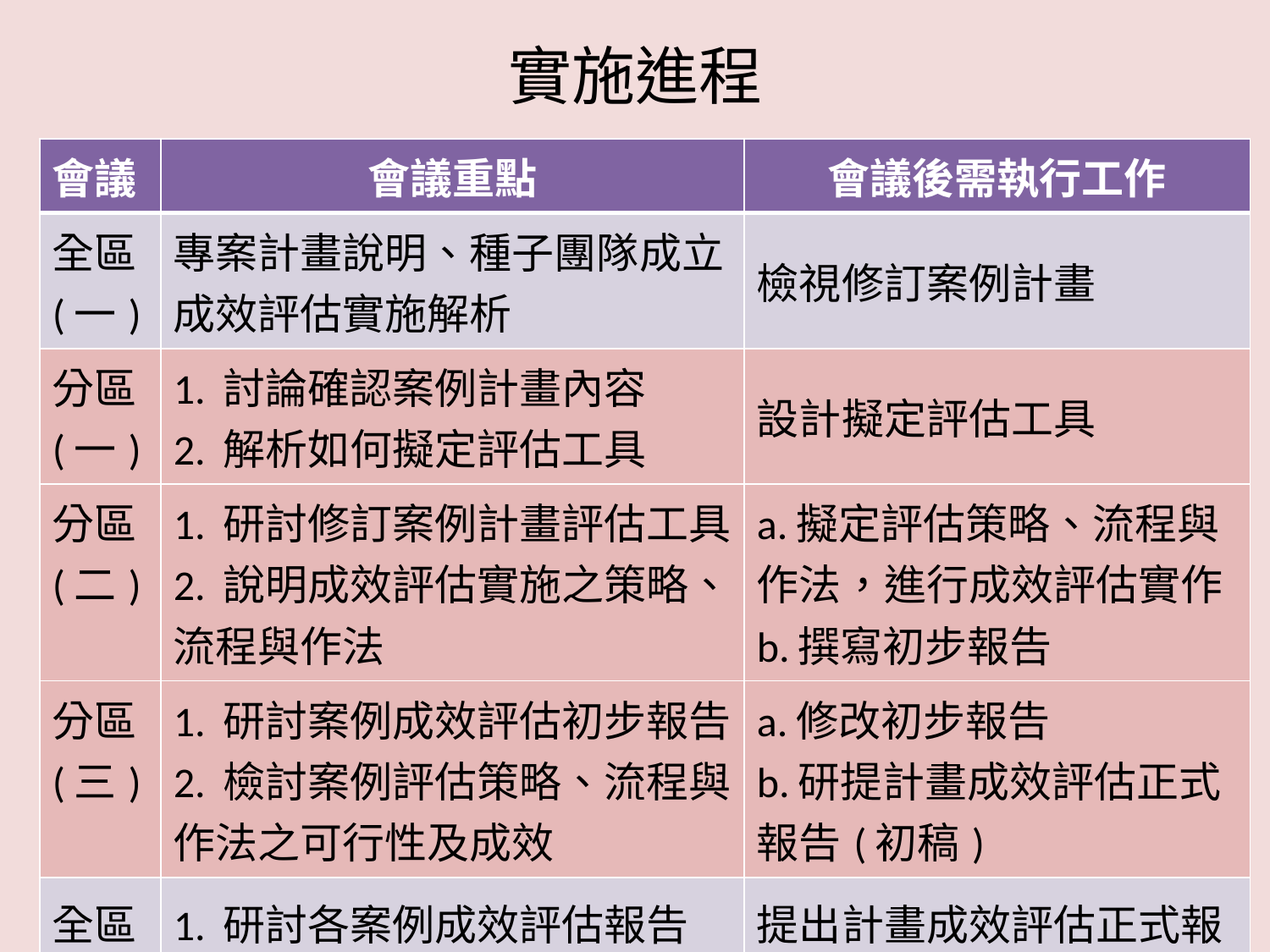

# 實施進程
| 會議 | 會議重點 | 會議後需執行工作 |
| --- | --- | --- |
| 全區(一) | 專案計畫說明、種子團隊成立 成效評估實施解析 | 檢視修訂案例計畫 |
| 分區(一) | 1. 討論確認案例計畫內容 2. 解析如何擬定評估工具 | 設計擬定評估工具 |
| 分區(二) | 1. 研討修訂案例計畫評估工具 2. 說明成效評估實施之策略、流程與作法 | a.擬定評估策略、流程與 作法，進行成效評估實作 b.撰寫初步報告 |
| 分區(三) | 1. 研討案例成效評估初步報告 2. 檢討案例評估策略、流程與作法之可行性及成效 | a.修改初步報告 b.研提計畫成效評估正式報告(初稿) |
| 全區(二) | 1. 研討各案例成效評估報告 2. 檢討建議與修正 | 提出計畫成效評估正式報告(定稿) |